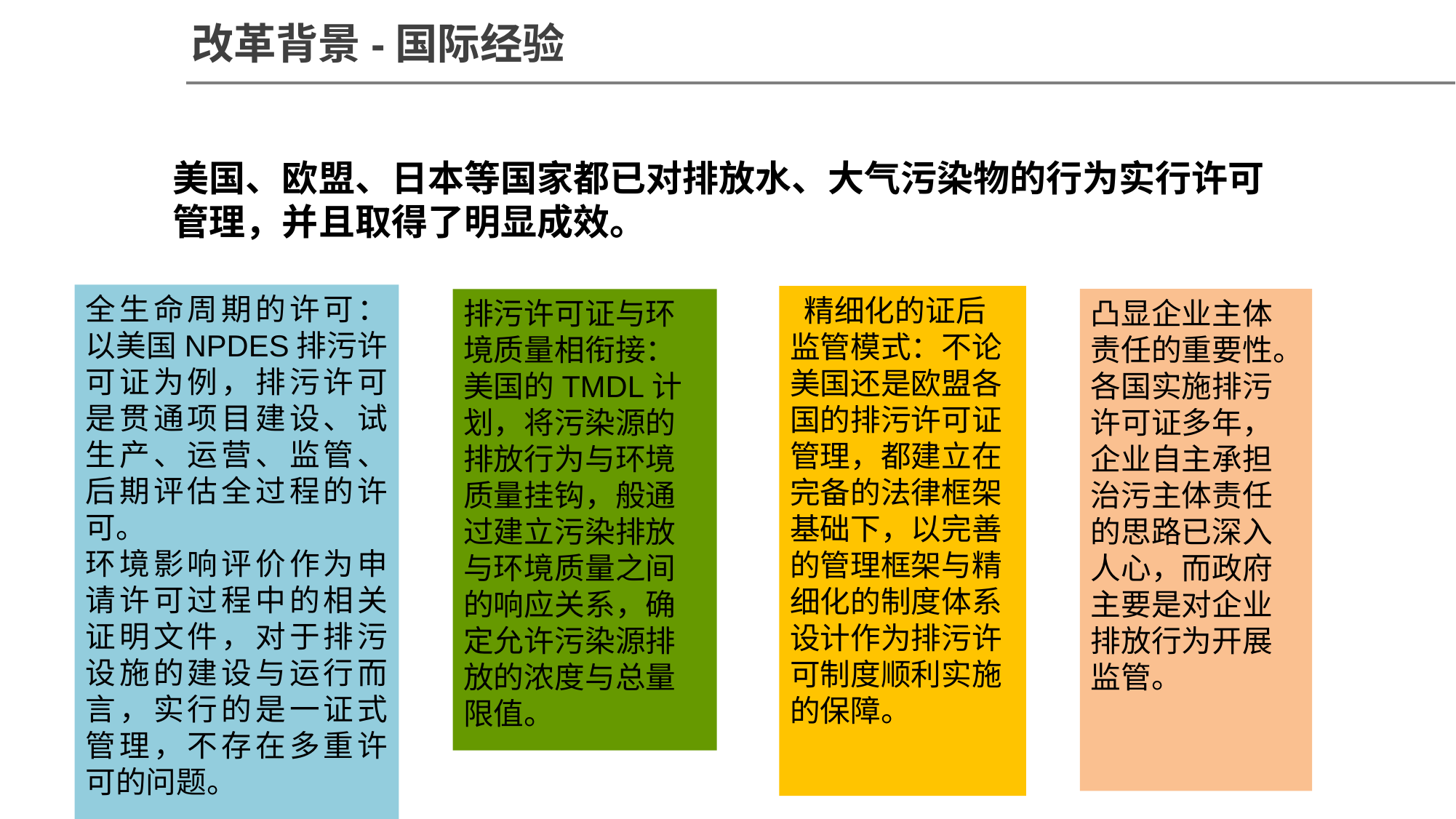

改革背景-国际经验
美国、欧盟、日本等国家都已对排放水、大气污染物的行为实行许可管理，并且取得了明显成效。
全生命周期的许可：以美国NPDES排污许可证为例，排污许可是贯通项目建设、试生产、运营、监管、后期评估全过程的许可。
环境影响评价作为申请许可过程中的相关证明文件，对于排污设施的建设与运行而言，实行的是一证式管理，不存在多重许可的问题。
 精细化的证后监管模式：不论美国还是欧盟各国的排污许可证管理，都建立在完备的法律框架基础下，以完善的管理框架与精细化的制度体系设计作为排污许可制度顺利实施的保障。
排污许可证与环境质量相衔接：美国的TMDL计划，将污染源的排放行为与环境质量挂钩，般通过建立污染排放与环境质量之间的响应关系，确定允许污染源排放的浓度与总量限值。
凸显企业主体责任的重要性。各国实施排污许可证多年，企业自主承担治污主体责任的思路已深入人心，而政府主要是对企业排放行为开展监管。